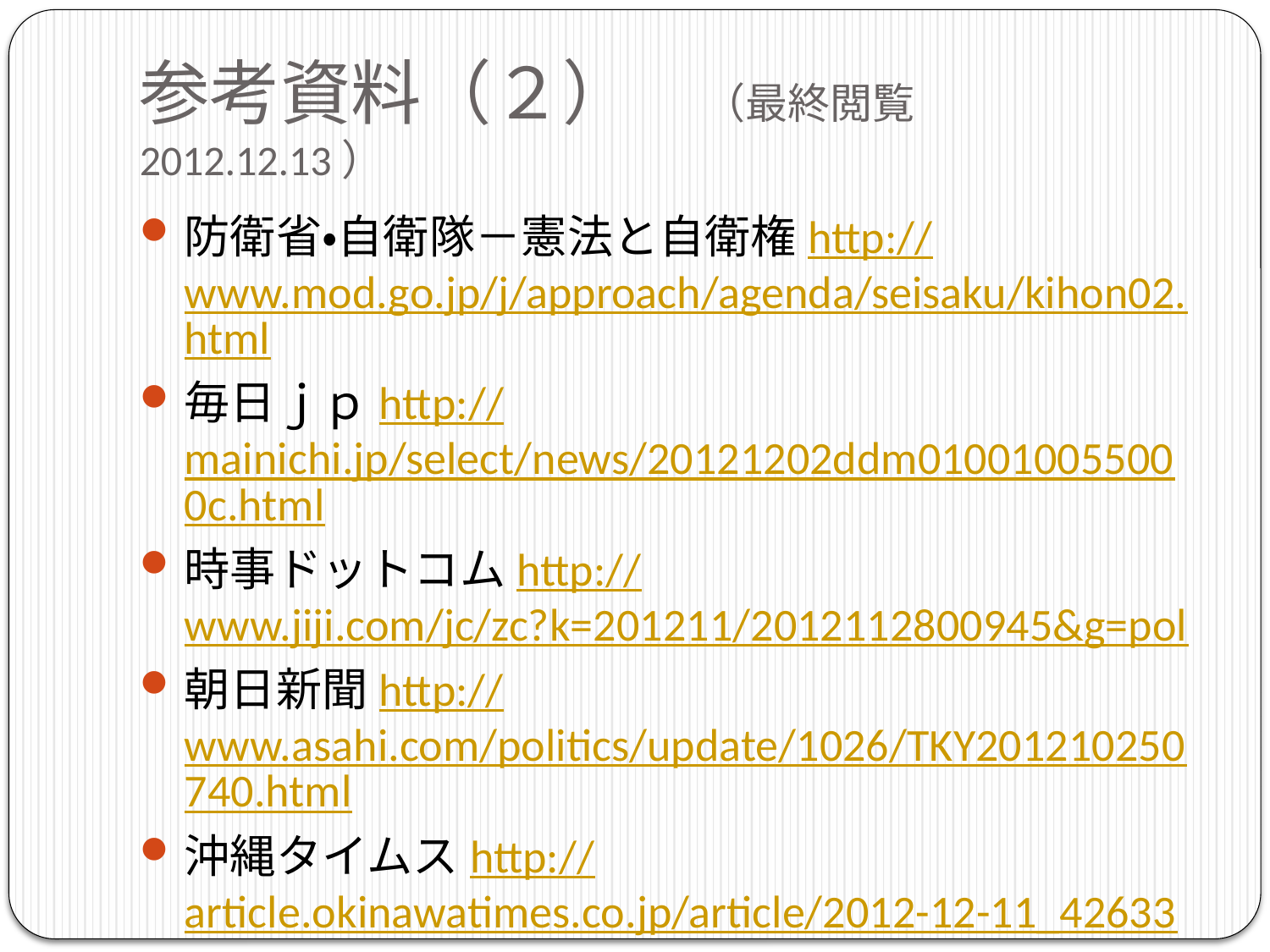

# 参考資料（２）　（最終閲覧　2012.12.13）
防衛省・自衛隊－憲法と自衛権http://www.mod.go.jp/j/approach/agenda/seisaku/kihon02.html
毎日ｊｐhttp://mainichi.jp/select/news/20121202ddm010010055000c.html
時事ドットコムhttp://www.jiji.com/jc/zc?k=201211/2012112800945&g=pol
朝日新聞http://www.asahi.com/politics/update/1026/TKY201210250740.html
沖縄タイムスhttp://article.okinawatimes.co.jp/article/2012-12-11_42633